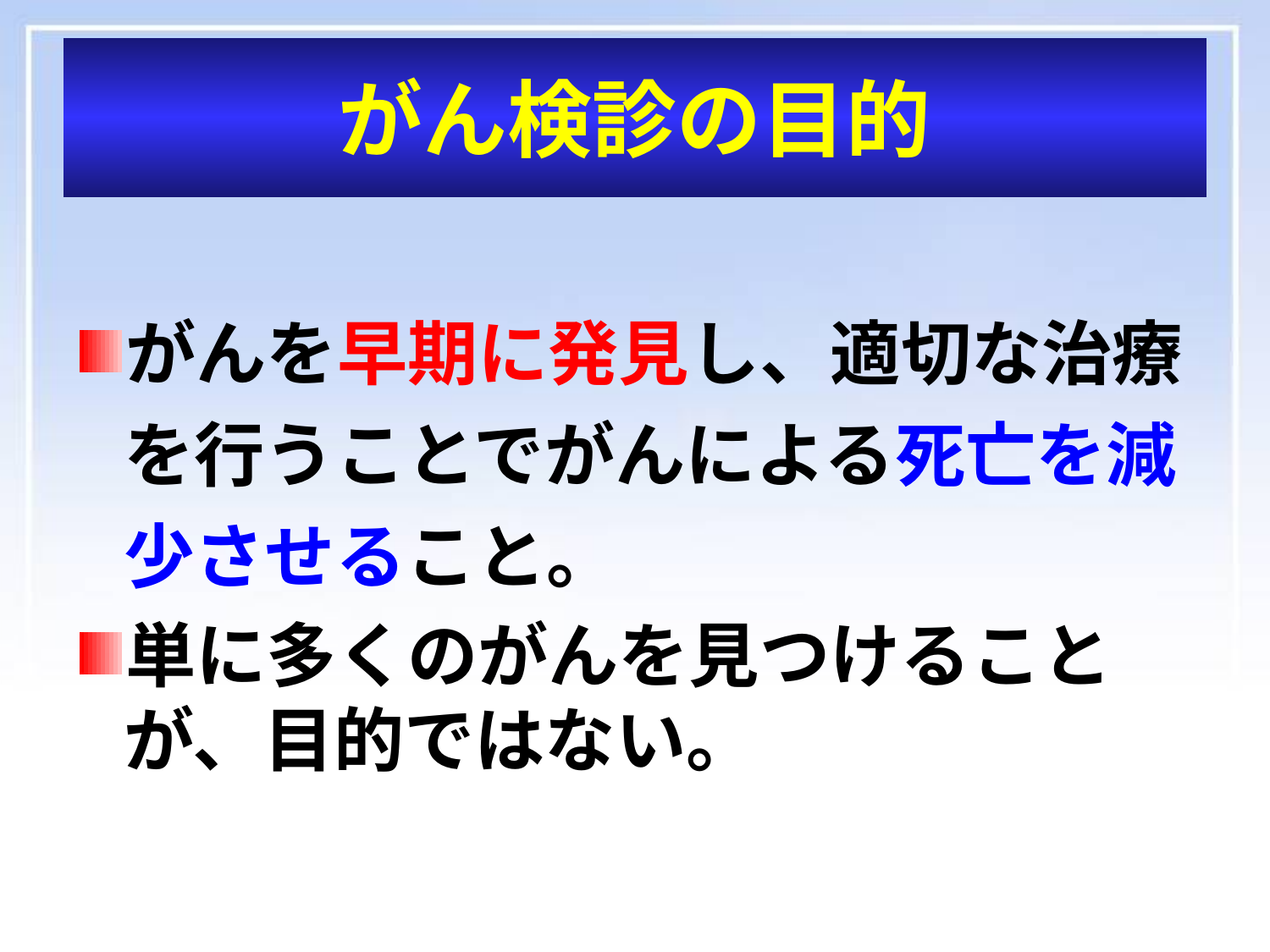

# がん検診の目的
がんを早期に発見し、適切な治療を行うことでがんによる死亡を減少させること。
単に多くのがんを見つけることが、目的ではない。